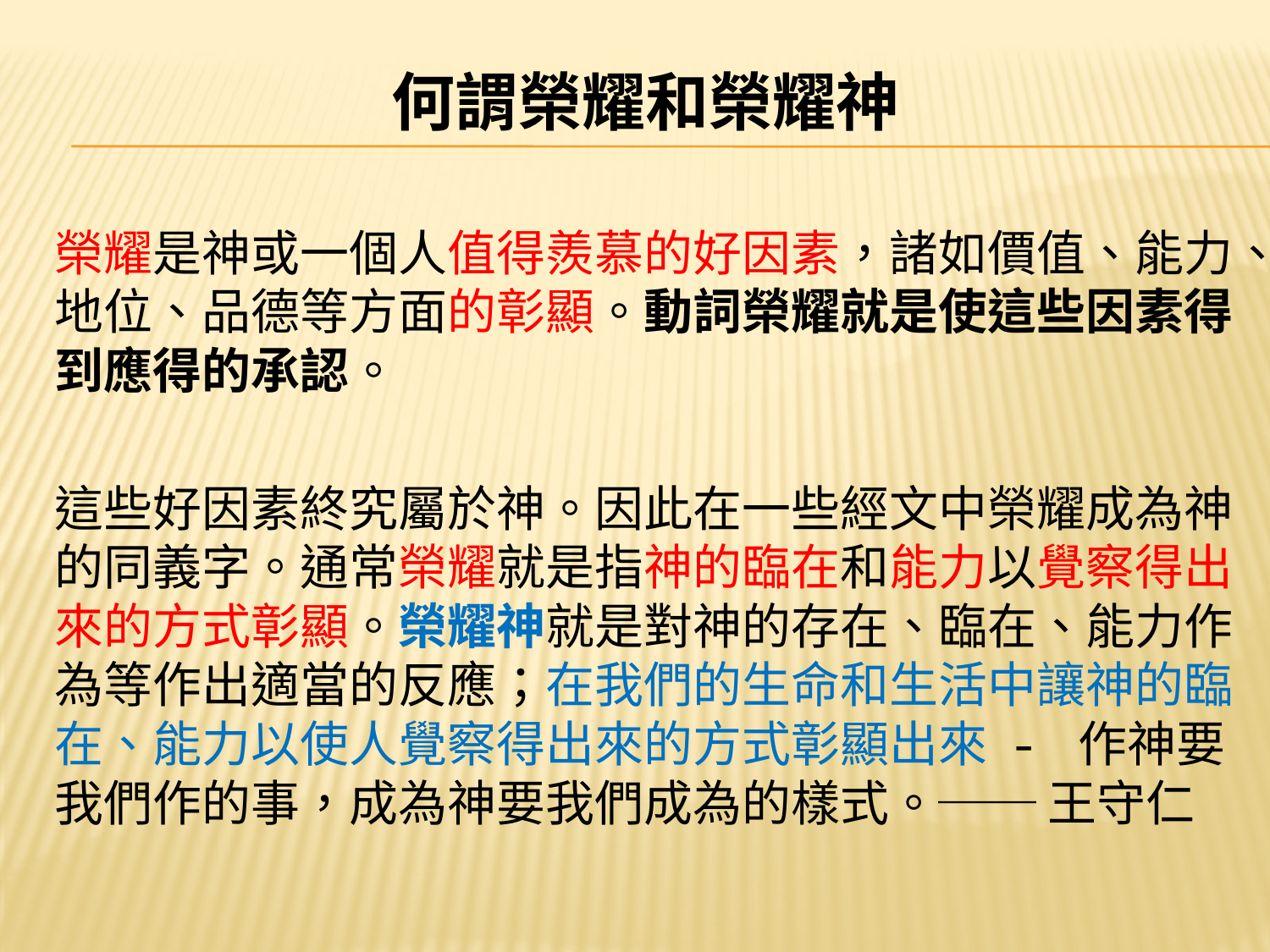

# 何謂榮耀和榮耀神
榮耀是神或一個人值得羨慕的好因素，諸如價值、能力、地位、品德等方面的彰顯。動詞榮耀就是使這些因素得到應得的承認。

這些好因素終究屬於神。因此在一些經文中榮耀成為神的同義字。通常榮耀就是指神的臨在和能力以覺察得出來的方式彰顯。榮耀神就是對神的存在、臨在、能力作為等作出適當的反應；在我們的生命和生活中讓神的臨在、能力以使人覺察得出來的方式彰顯出來 - 作神要我們作的事，成為神要我們成為的樣式。── 王守仁